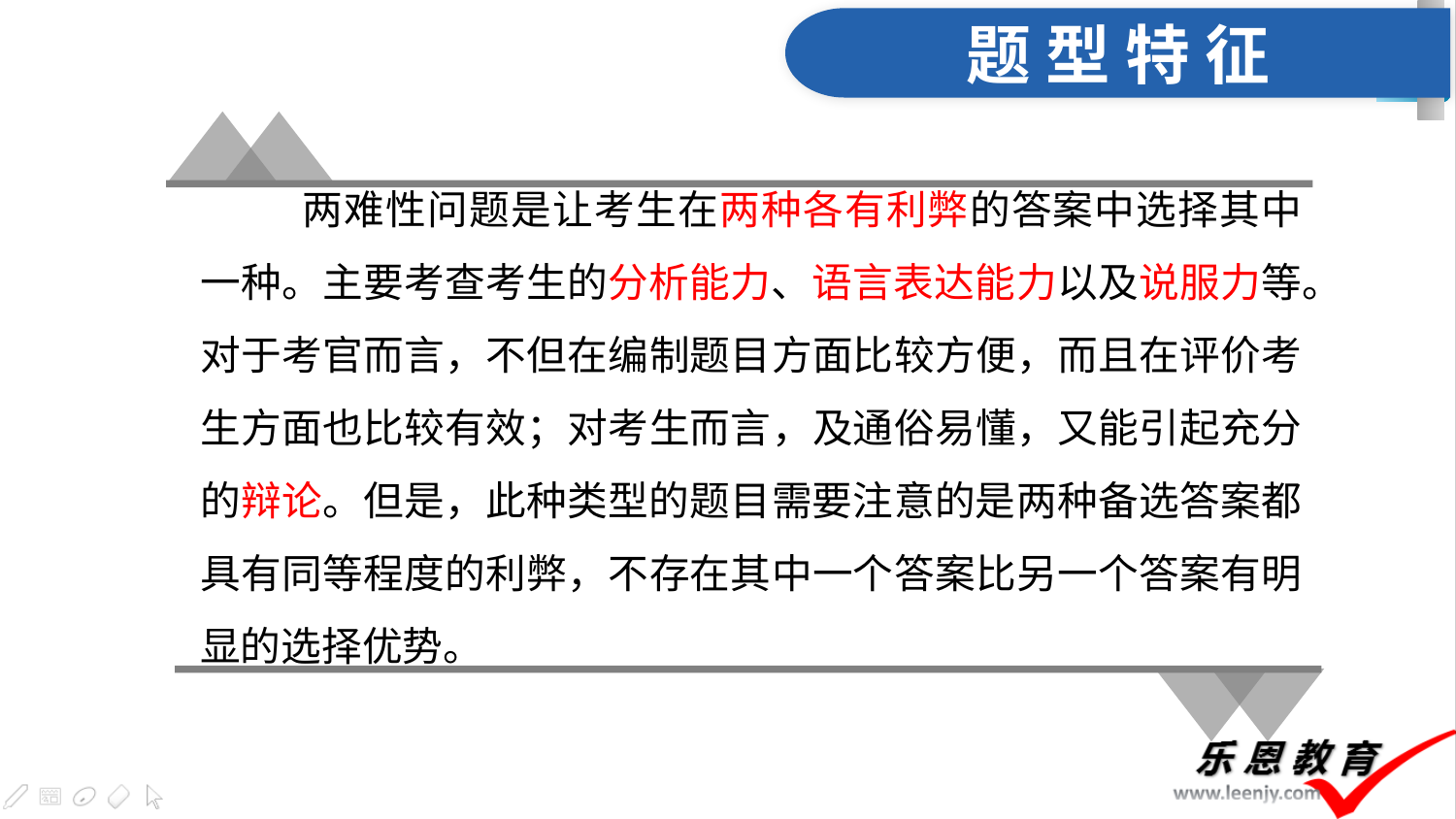

题 型 特 征

         两难性问题是让考生在两种各有利弊的答案中选择其中一种。主要考查考生的分析能力、语言表达能力以及说服力等。对于考官而言，不但在编制题目方面比较方便，而且在评价考生方面也比较有效；对考生而言，及通俗易懂，又能引起充分的辩论。但是，此种类型的题目需要注意的是两种备选答案都具有同等程度的利弊，不存在其中一个答案比另一个答案有明显的选择优势。